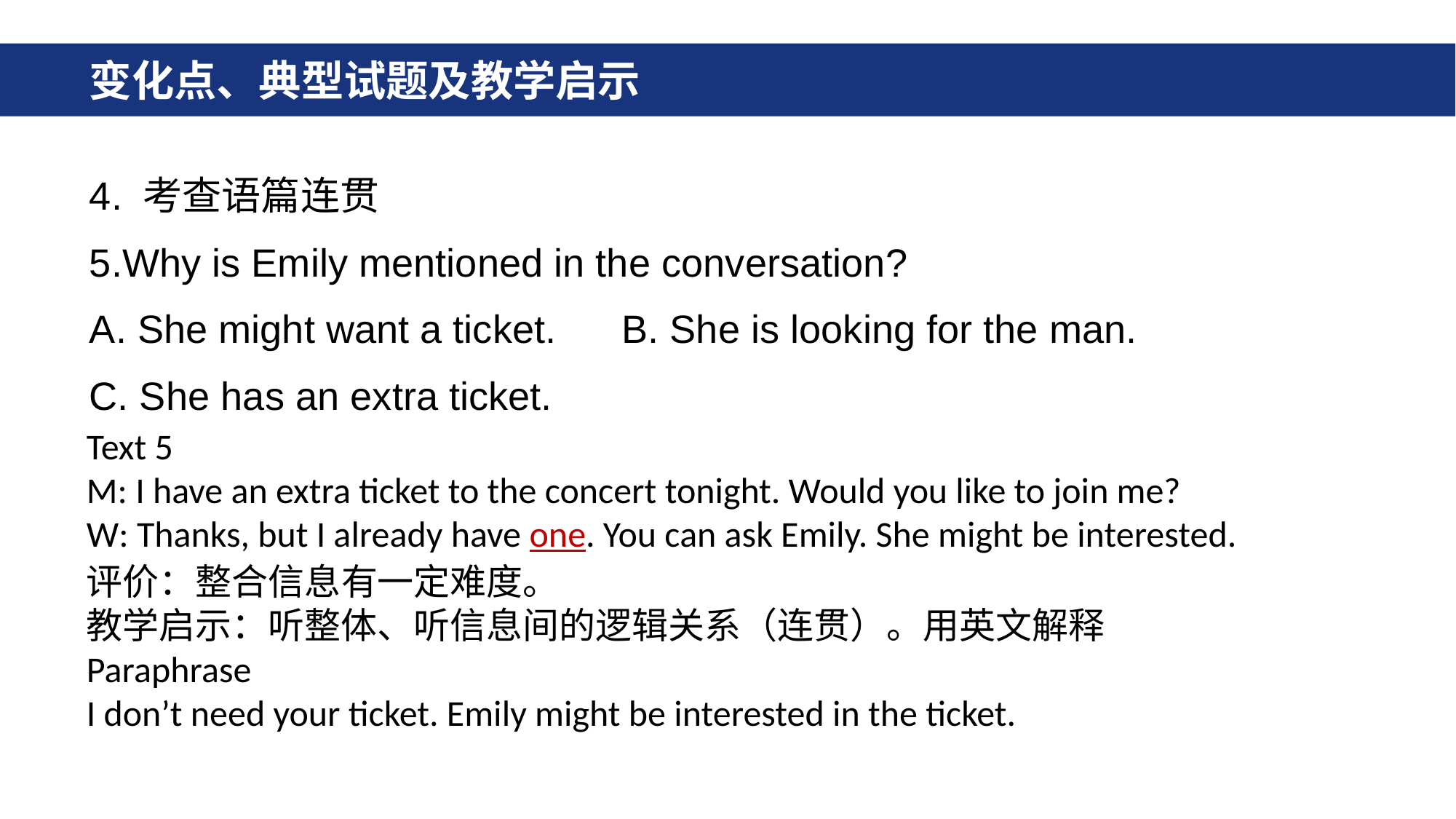

# 变化点、典型试题及教学启示
4. 考查语篇连贯
5.Why is Emily mentioned in the conversation?
A. She might want a ticket.      B. She is looking for the man.
C. She has an extra ticket.

Text 5
M: I have an extra ticket to the concert tonight. Would you like to join me?
W: Thanks, but I already have one. You can ask Emily. She might be interested.

评价：整合信息有一定难度。
教学启示：听整体、听信息间的逻辑关系（连贯）。用英文解释Paraphrase
I don’t need your ticket. Emily might be interested in the ticket.